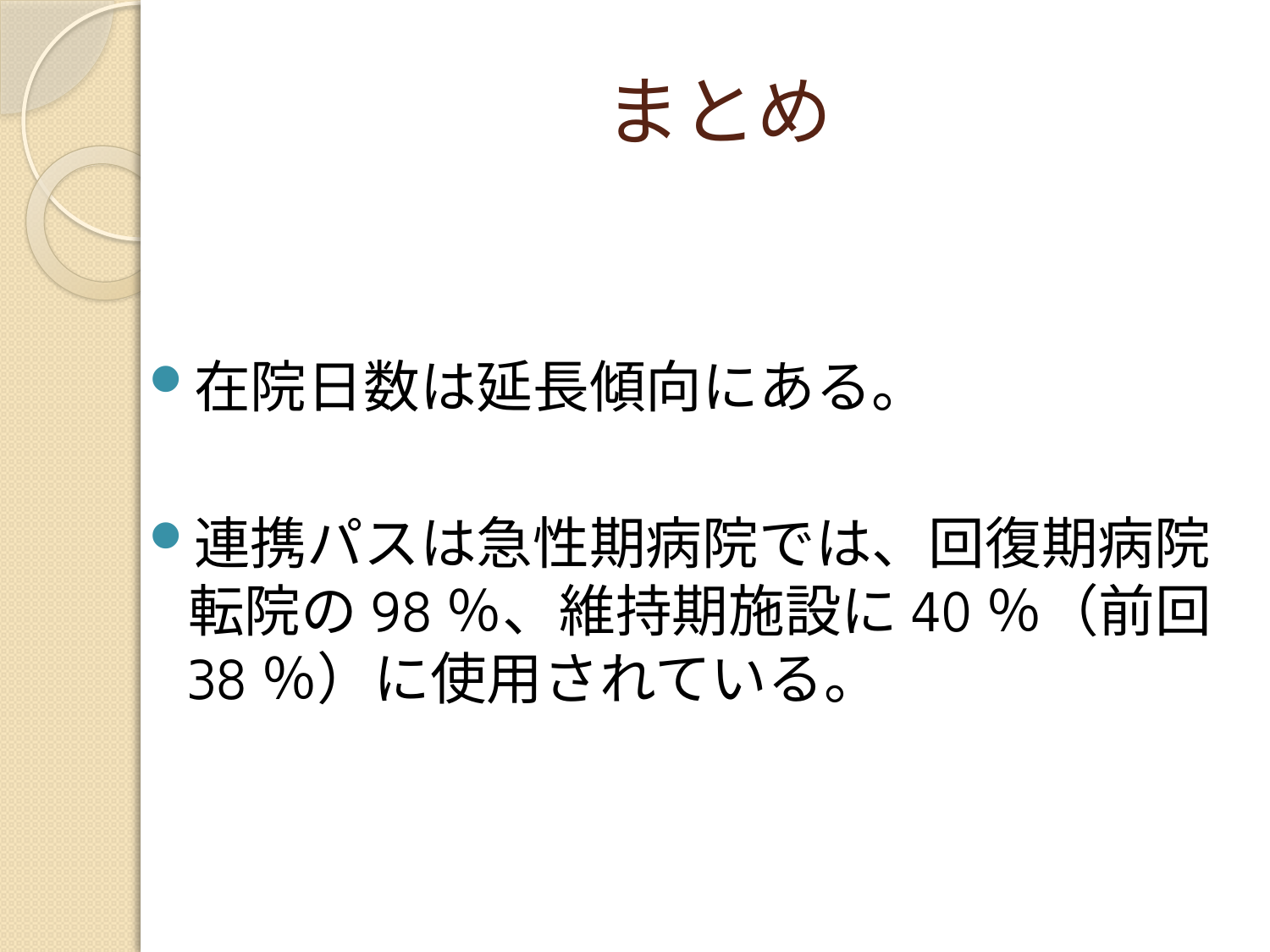

# まとめ

在院日数は延長傾向にある。

連携パスは急性期病院では、回復期病院転院の98％、維持期施設に40％（前回38％）に使用されている。